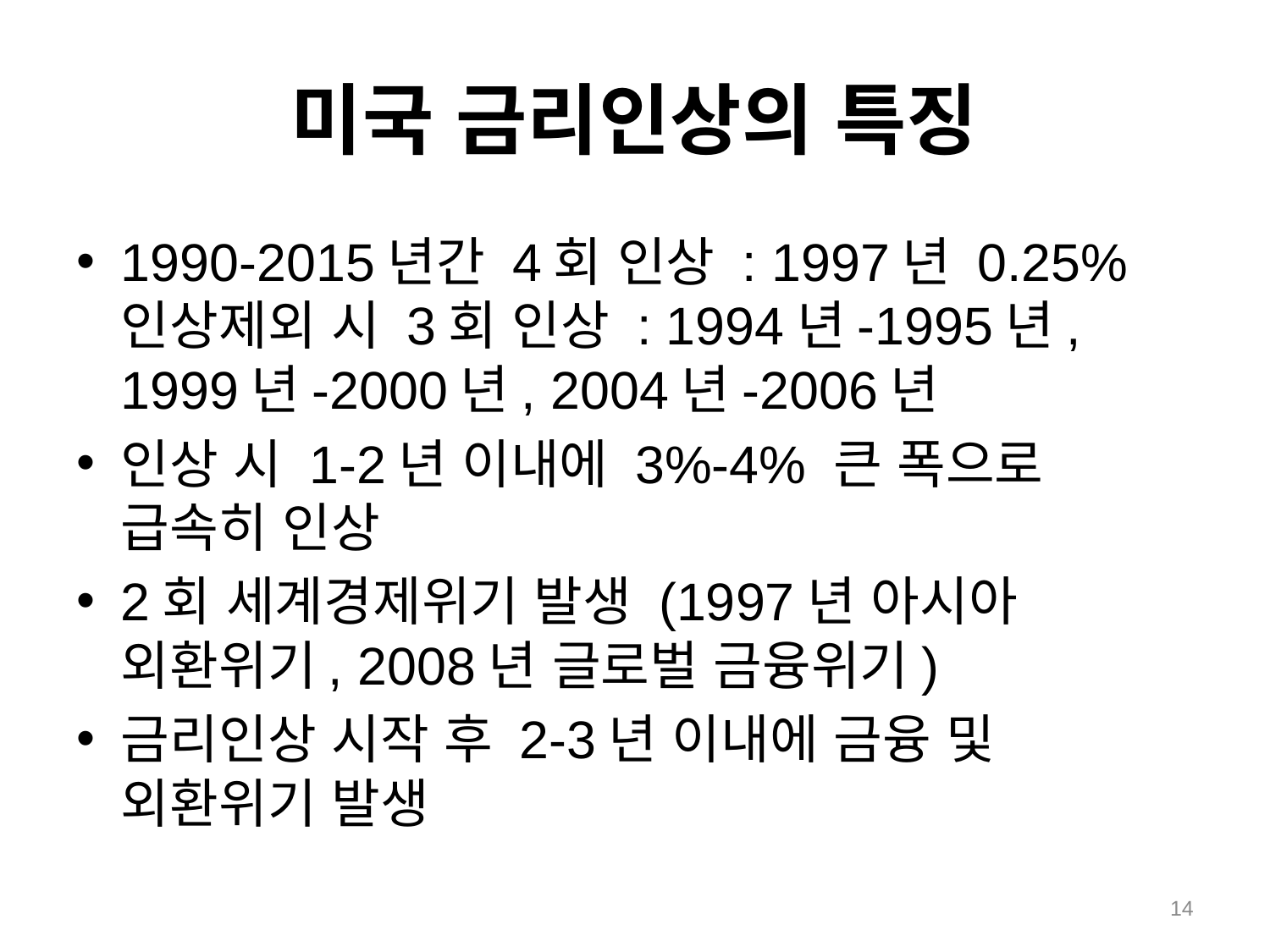

# 미국 금리인상의 특징
1990-2015년간 4회 인상 : 1997년 0.25% 인상제외 시 3회 인상 : 1994년-1995년, 1999년-2000년, 2004년-2006년
인상 시 1-2년 이내에 3%-4% 큰 폭으로 급속히 인상
2회 세계경제위기 발생 (1997년 아시아 외환위기, 2008년 글로벌 금융위기)
금리인상 시작 후 2-3년 이내에 금융 및 외환위기 발생

14